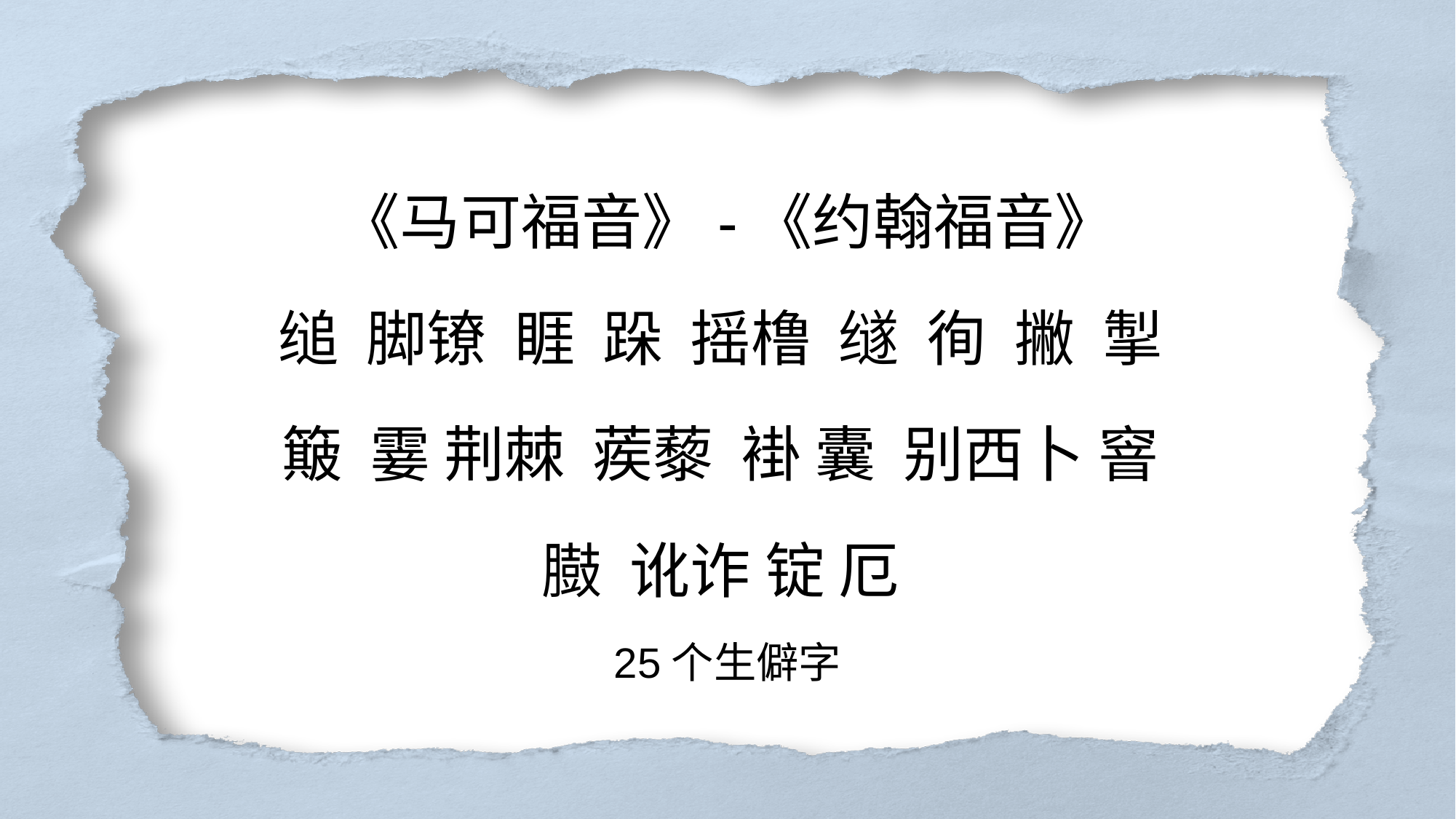

《马可福音》-《约翰福音》
缒  脚镣  睚  跺  摇橹  䍁  徇  撇  掣  簸  霎 荆棘  蒺藜  褂 囊  别西卜 窨  臌  讹诈 锭 厄
25个生僻字